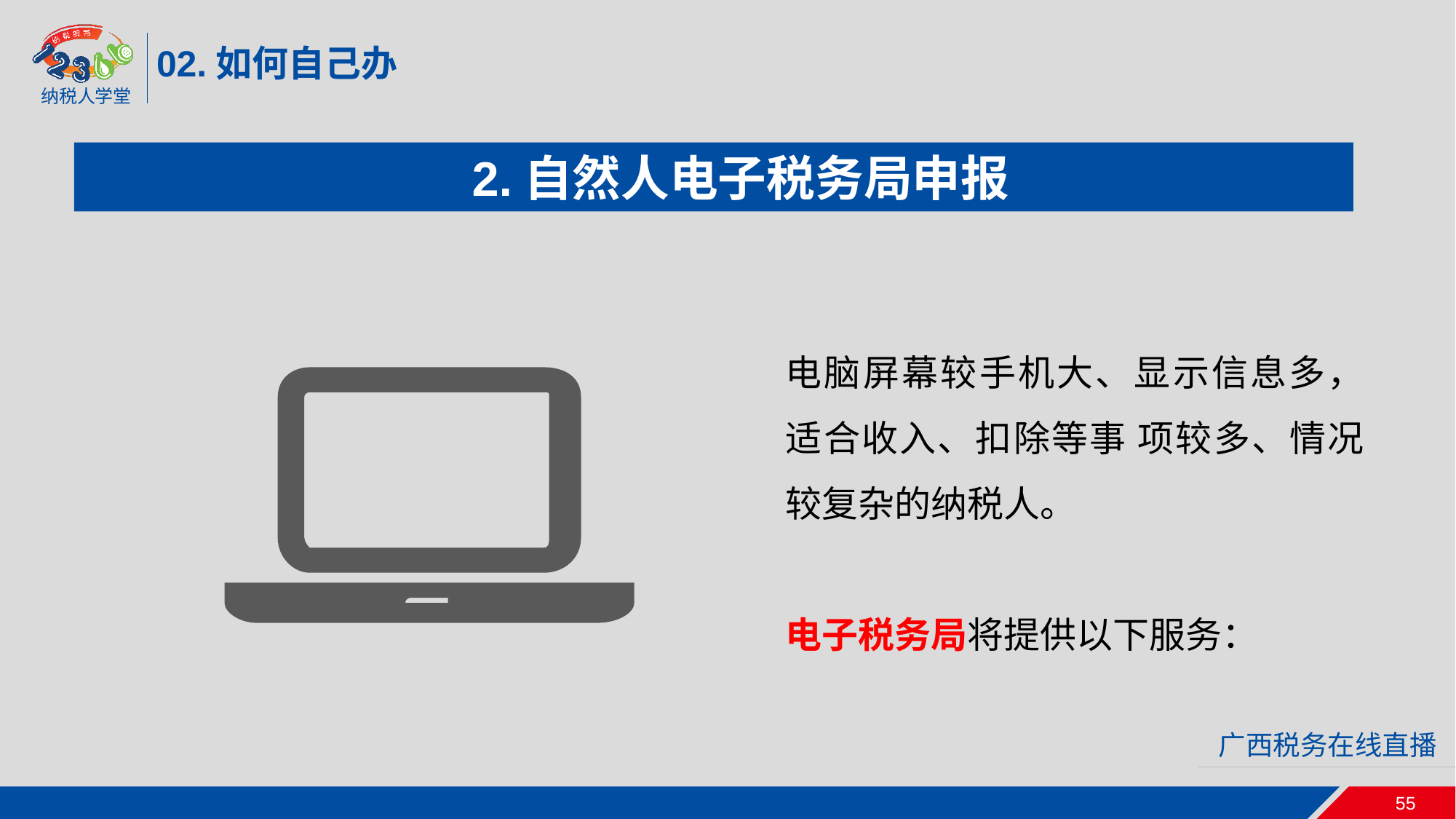

02.如何自己办
    2.自然人电子税务局申报
电脑屏幕较手机大、显示信息多，适合收入、扣除等事 项较多、情况较复杂的纳税人。

电子税务局将提供以下服务：